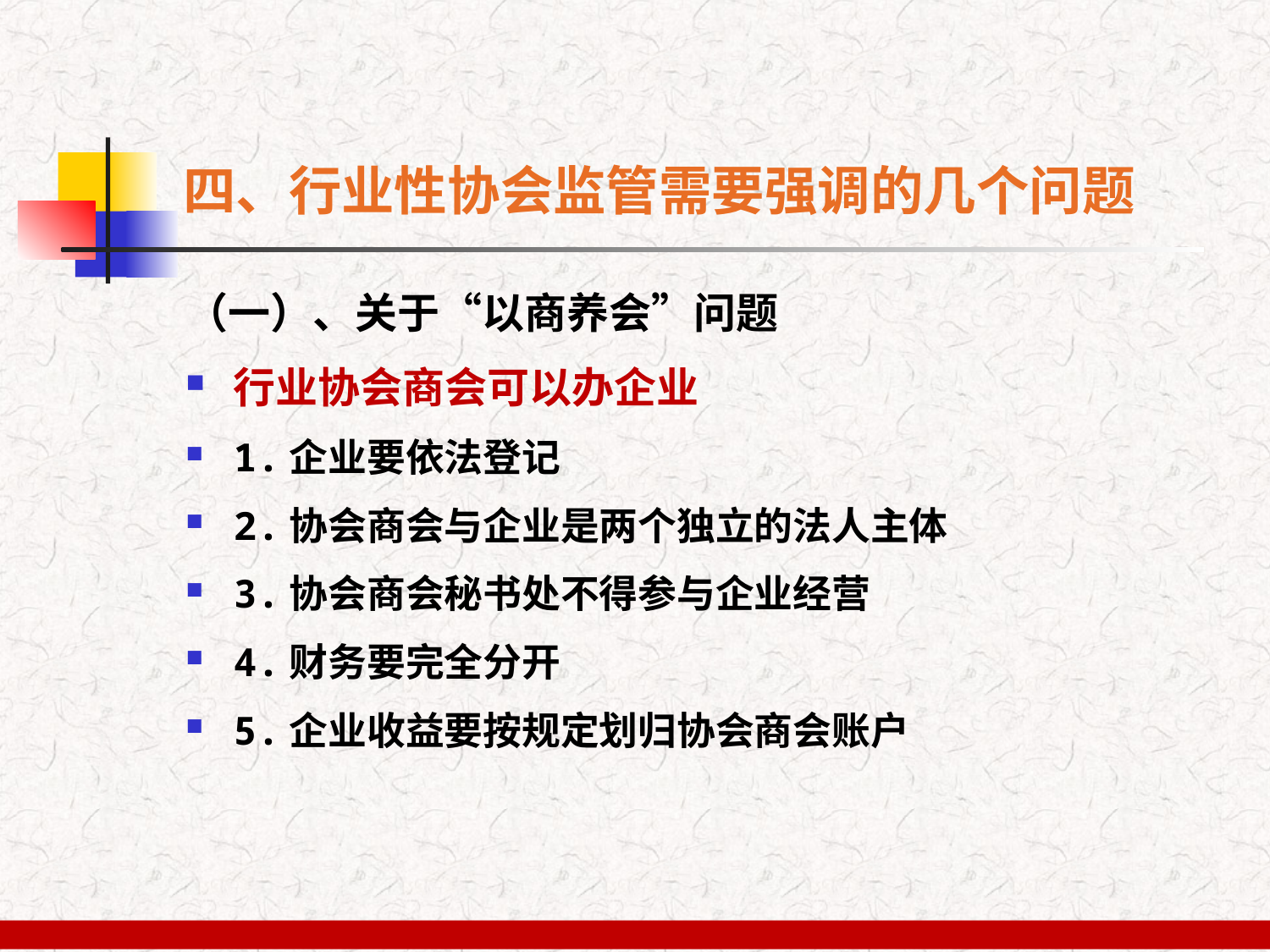

# 四、行业性协会监管需要强调的几个问题
（一）、关于“以商养会”问题
行业协会商会可以办企业
1.企业要依法登记
2.协会商会与企业是两个独立的法人主体
3.协会商会秘书处不得参与企业经营
4.财务要完全分开
5.企业收益要按规定划归协会商会账户